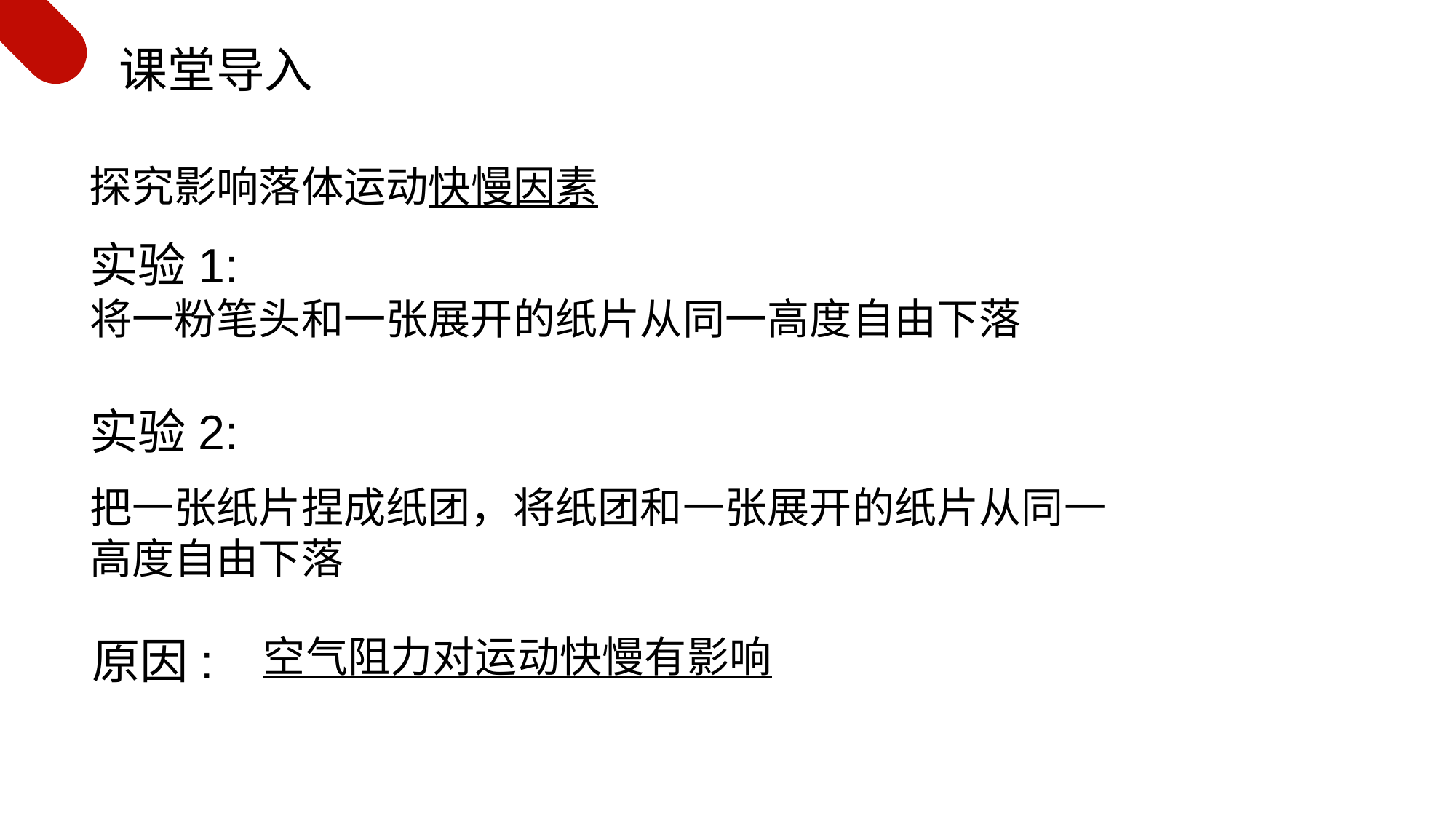

课堂导入
探究影响落体运动快慢因素
实验1:
将一粉笔头和一张展开的纸片从同一高度自由下落

实验2:
把一张纸片捏成纸团，将纸团和一张展开的纸片从同一高度自由下落
原因:
空气阻力对运动快慢有影响